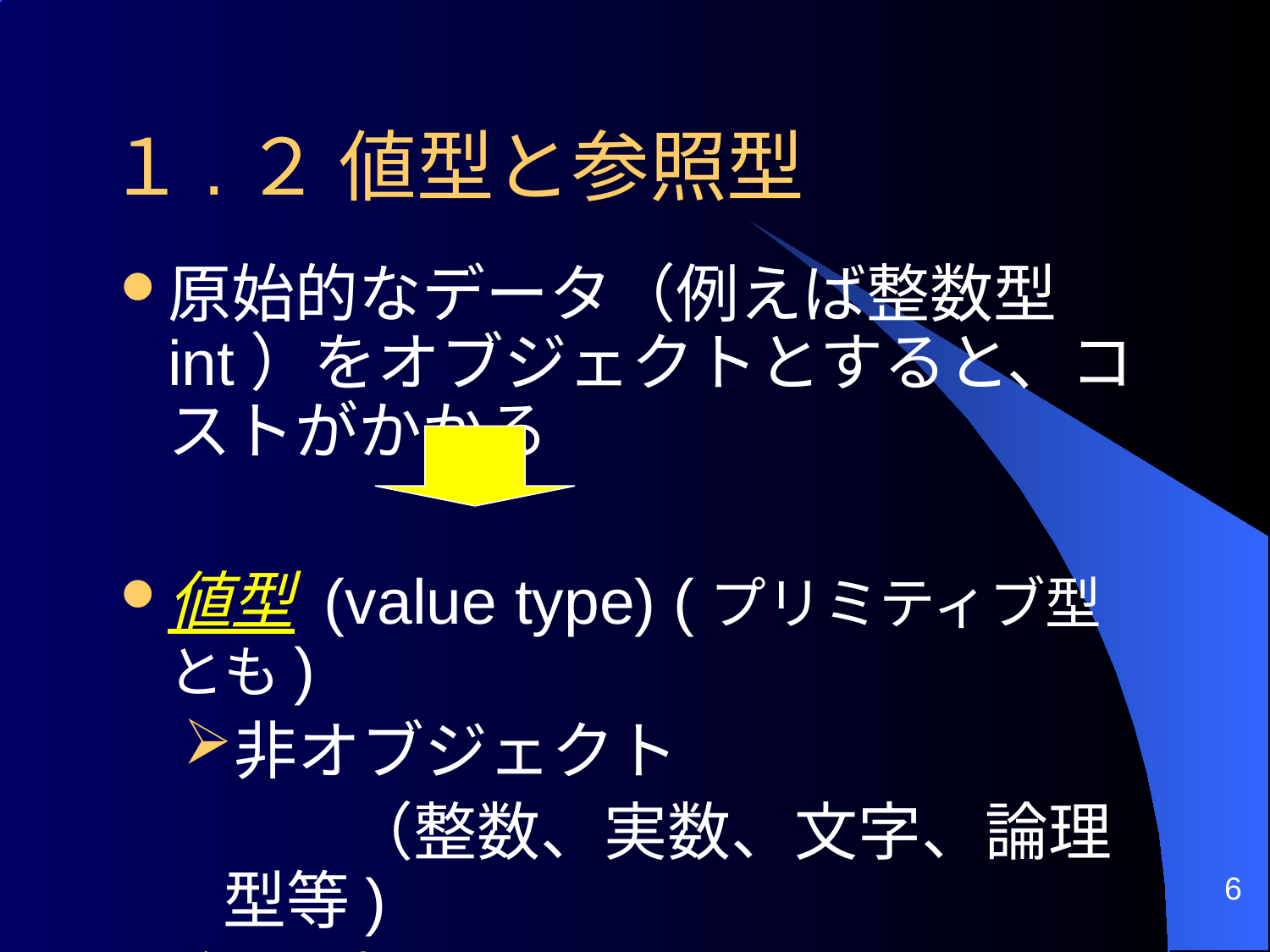

# １.２ 値型と参照型
原始的なデータ（例えば整数型int）をオブジェクトとすると、コストがかかる

値型 (value type) (プリミティブ型とも)
非オブジェクト
		（整数、実数、文字、論理型等)
参照型 (reference type)
オブジェクト、 参照により実装

6